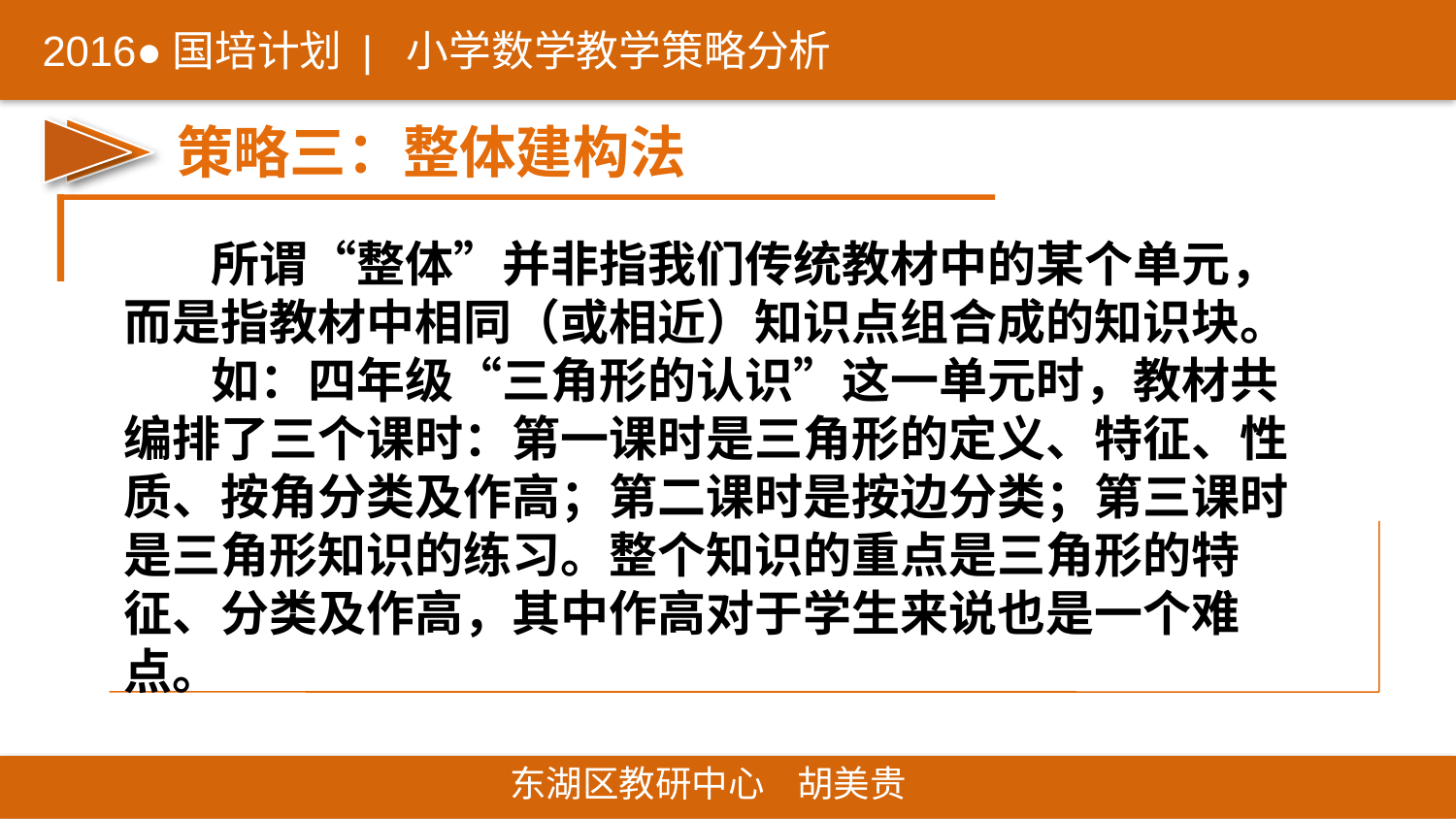

所谓“整体”并非指我们传统教材中的某个单元，而是指教材中相同（或相近）知识点组合成的知识块。
       如：四年级“三角形的认识”这一单元时，教材共编排了三个课时：第一课时是三角形的定义、特征、性质、按角分类及作高；第二课时是按边分类；第三课时是三角形知识的练习。整个知识的重点是三角形的特征、分类及作高，其中作高对于学生来说也是一个难点。